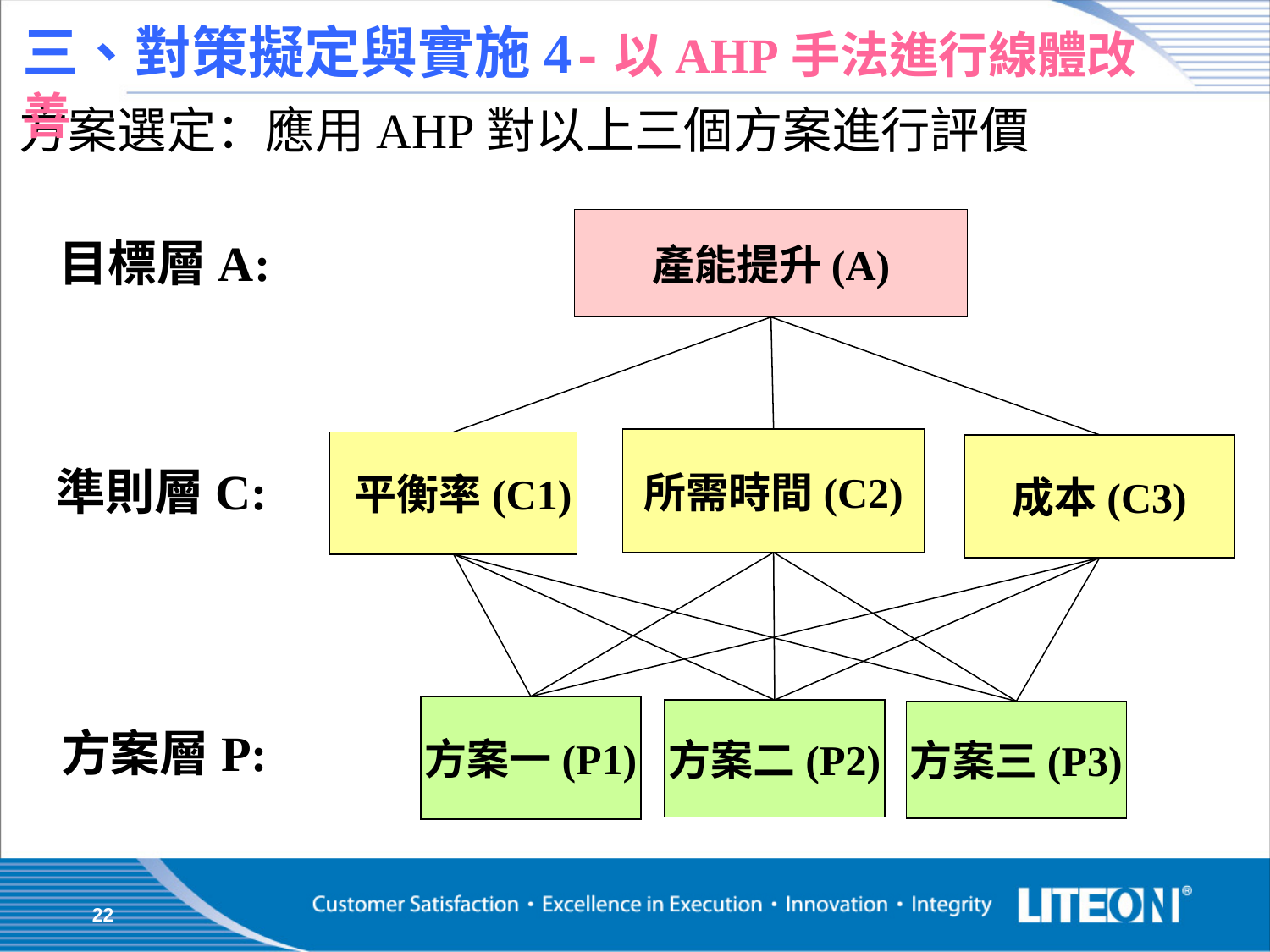

三、對策擬定與實施4-以AHP手法進行線體改善
方案選定：應用AHP對以上三個方案進行評價
產能提升(A)
目標層A:
所需時間(C2)
 平衡率(C1)
成本(C3)
準則層C:
方案一(P1)
方案二(P2)
方案三(P3)
方案層P:
22